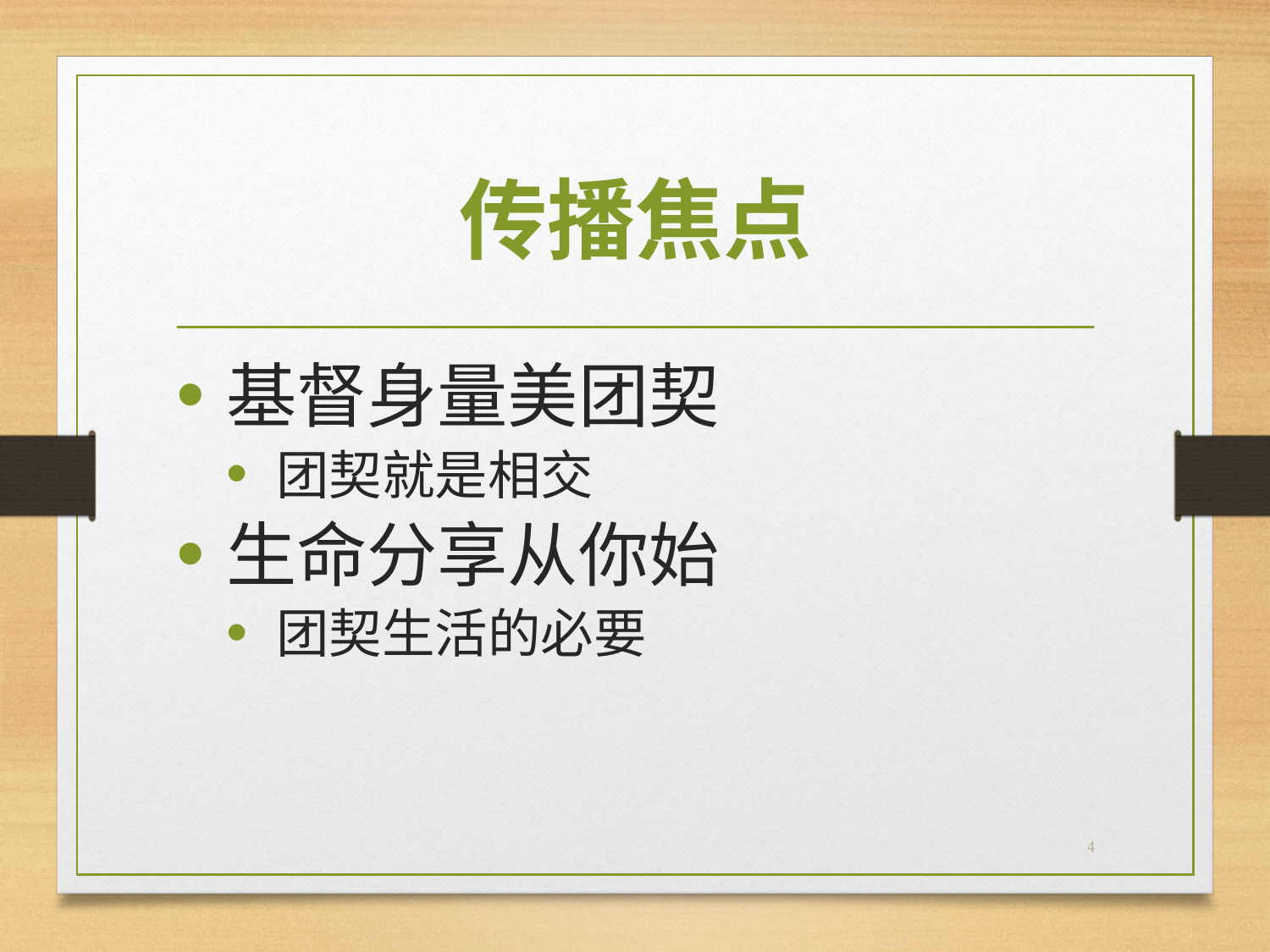

# 传播焦点
基督身量美团契
团契就是相交
生命分享从你始
团契生活的必要
4